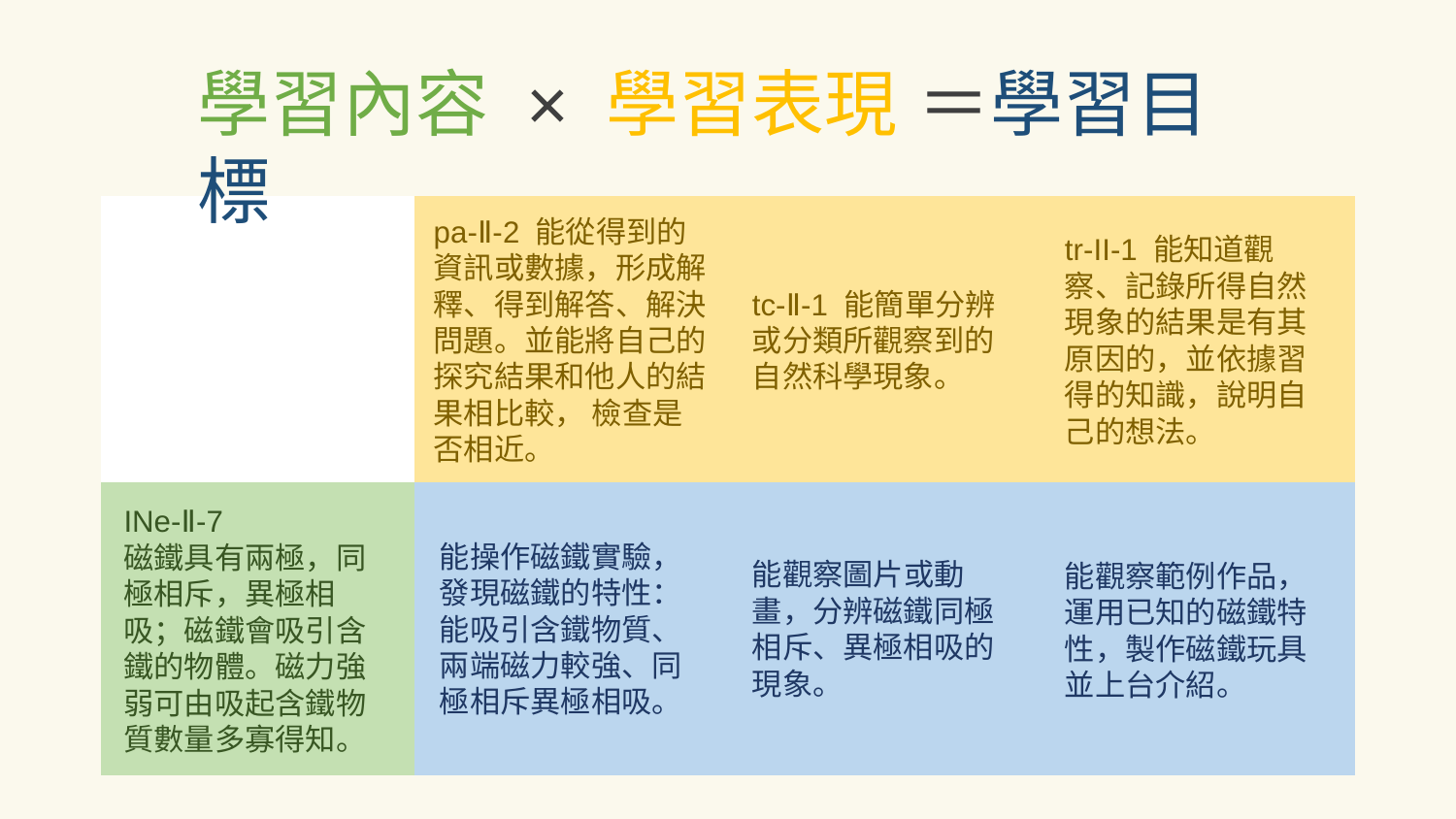

學習內容 × 學習表現 ＝學習目標
|  |  |  |  |
| --- | --- | --- | --- |
|  |  |  |  |
pa-Ⅱ-2 能從得到的資訊或數據，形成解釋、得到解答、解決問題。並能將自己的探究結果和他人的結果相比較， 檢查是否相近。
tc-Ⅱ-1 能簡單分辨或分類所觀察到的自然科學現象。
tr-II-1 能知道觀察、記錄所得自然現象的結果是有其原因的，並依據習得的知識，說明自己的想法。
能操作磁鐵實驗，發現磁鐵的特性：能吸引含鐵物質、兩端磁力較強、同極相斥異極相吸。
能觀察圖片或動畫，分辨磁鐵同極相斥、異極相吸的現象。
INe-Ⅱ-7
磁鐵具有兩極，同極相斥，異極相吸；磁鐵會吸引含鐵的物體。磁力強弱可由吸起含鐵物質數量多寡得知。
能觀察範例作品，運用已知的磁鐵特性，製作磁鐵玩具並上台介紹。